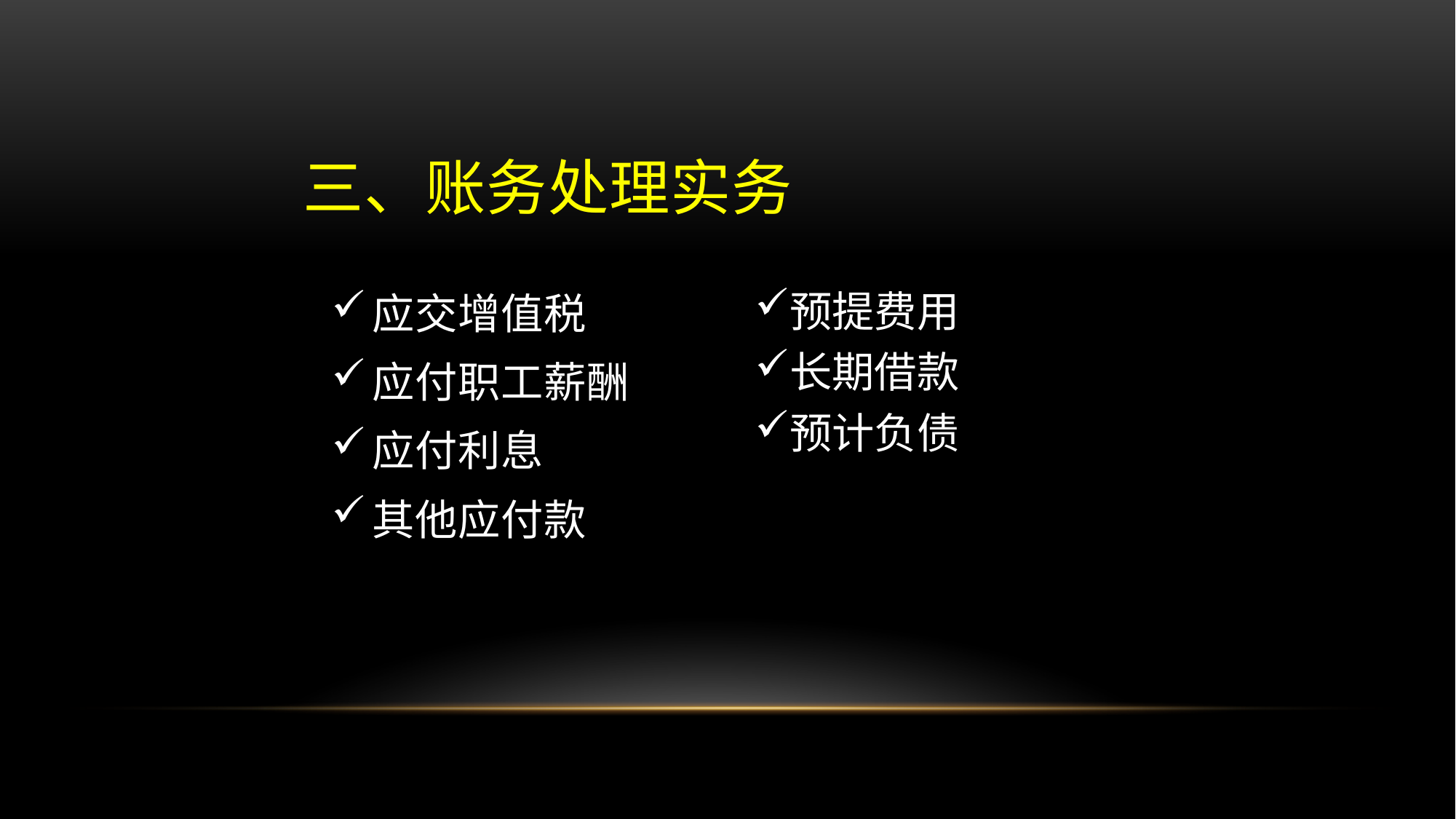

# 三、账务处理实务
应交增值税
应付职工薪酬
应付利息
其他应付款
预提费用
长期借款
预计负债

10